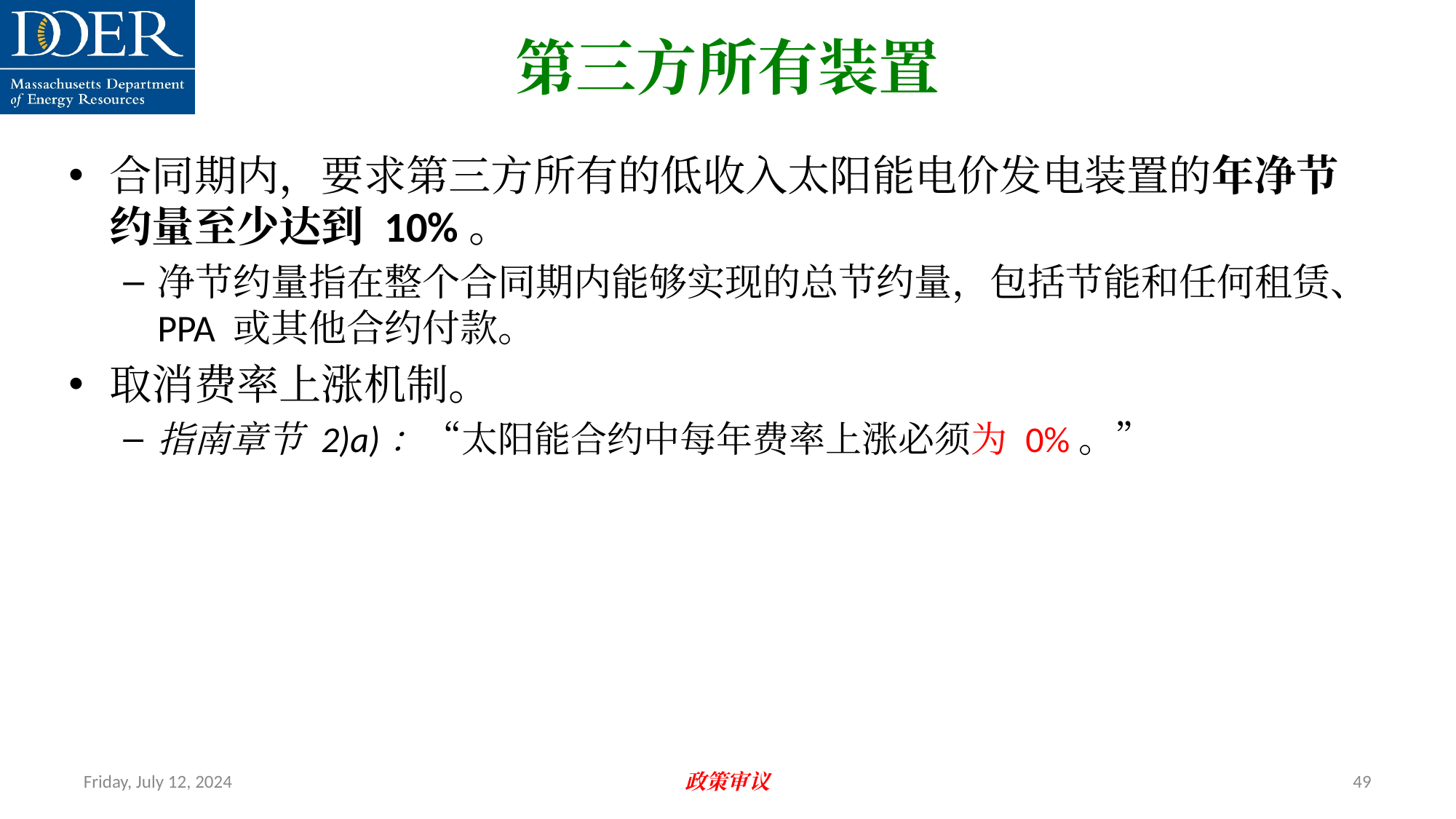

第三方所有装置
合同期内，要求第三方所有的低收入太阳能电价发电装置的年净节约量至少达到 10%。
净节约量指在整个合同期内能够实现的总节约量，包括节能和任何租赁、PPA 或其他合约付款。
取消费率上涨机制。
指南章节 2)a)：“太阳能合约中每年费率上涨必须为 0%。”

Friday, July 12, 2024
政策审议
49